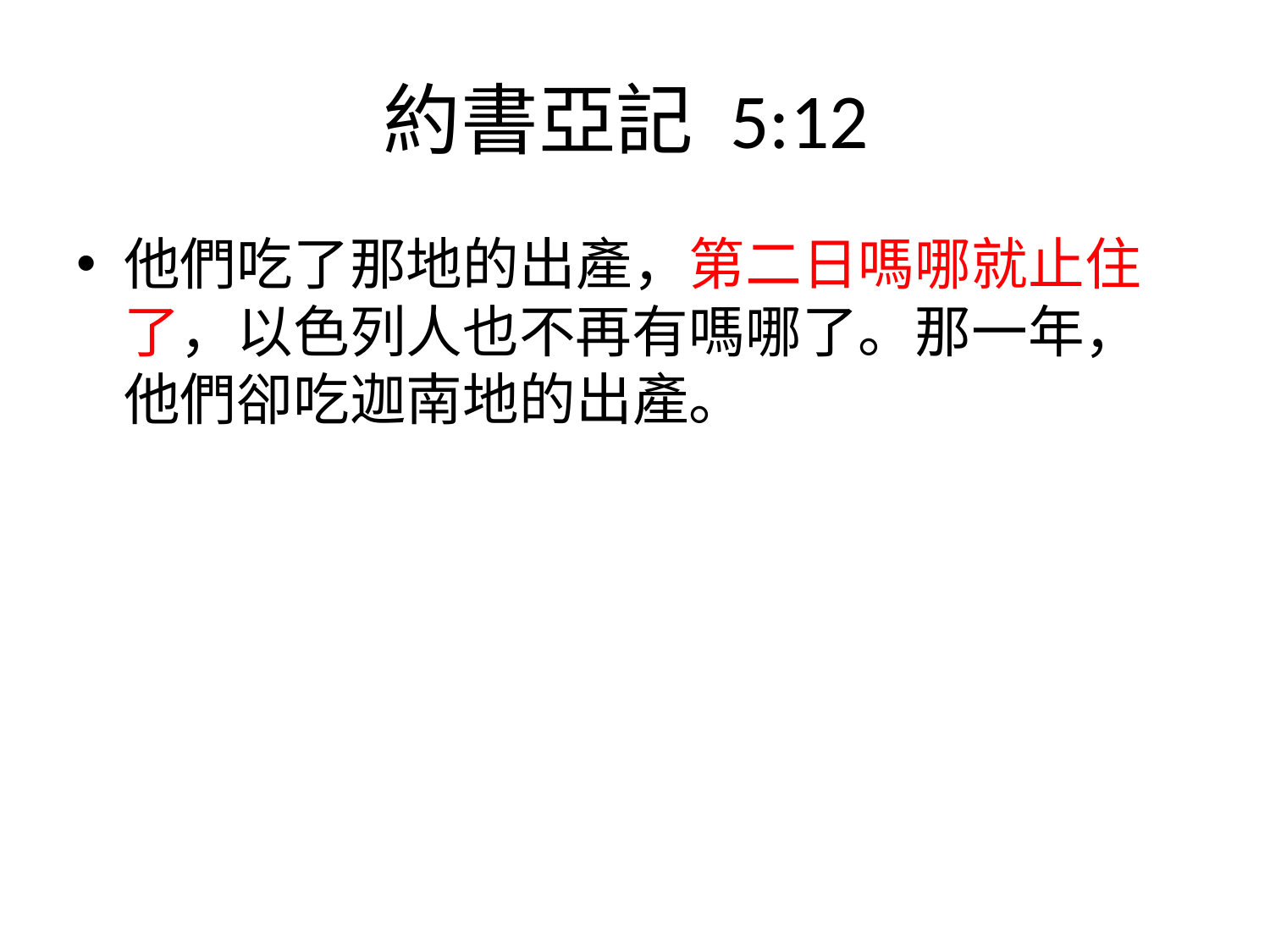

# 約書亞記‬ ‭5:12‬ ‭
他們吃了那地的出產，第二日嗎哪就止住了，以色列人也不再有嗎哪了。那一年，他們卻吃迦南地的出產。